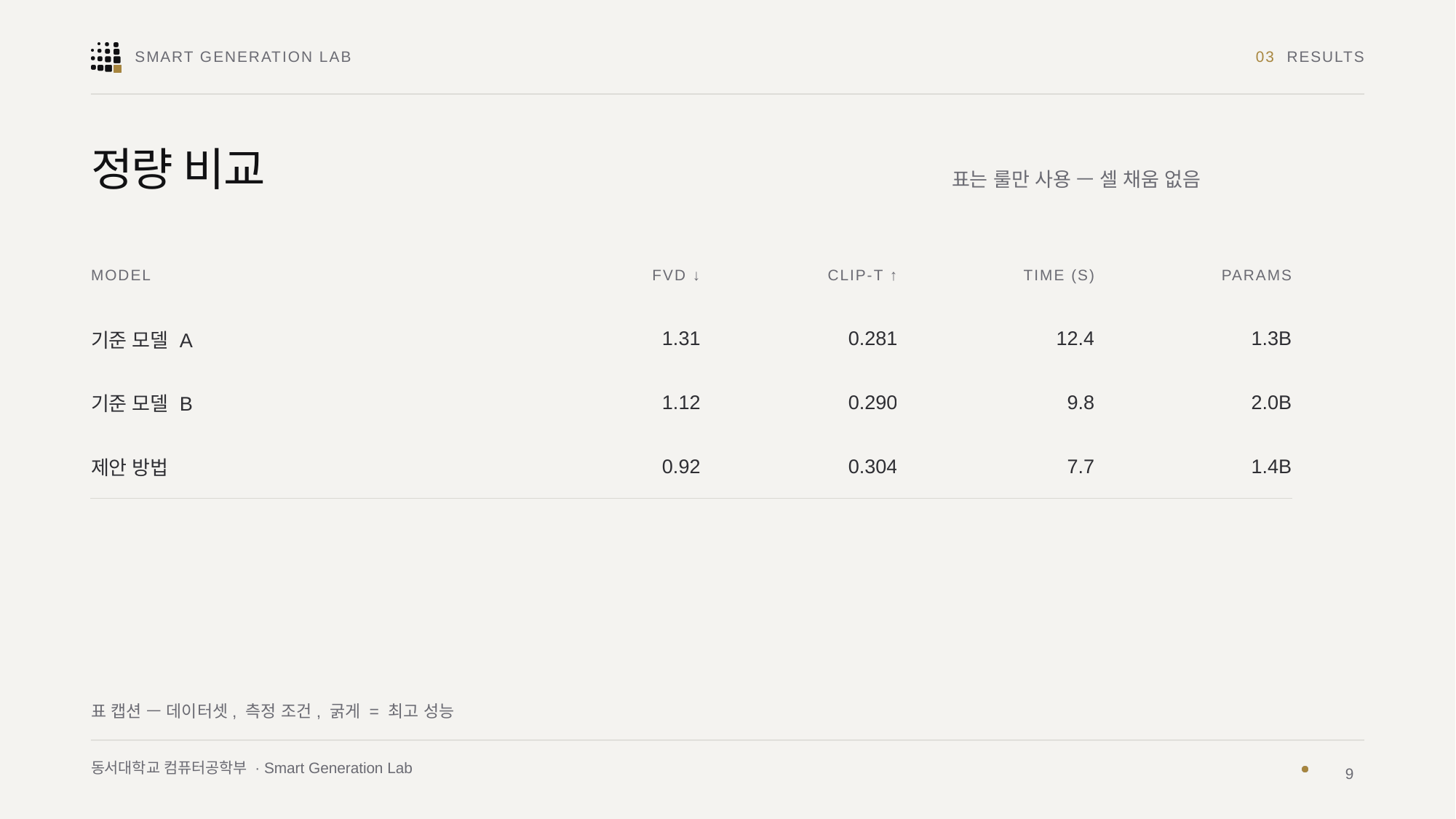

03  RESULTS
표는 룰만 사용 — 셀 채움 없음
정량 비교
| MODEL | FVD ↓ | CLIP-T ↑ | TIME (S) | PARAMS |
| --- | --- | --- | --- | --- |
| 기준 모델 A | 1.31 | 0.281 | 12.4 | 1.3B |
| 기준 모델 B | 1.12 | 0.290 | 9.8 | 2.0B |
| 제안 방법 | 0.92 | 0.304 | 7.7 | 1.4B |
표 캡션 — 데이터셋, 측정 조건, 굵게 = 최고 성능
9